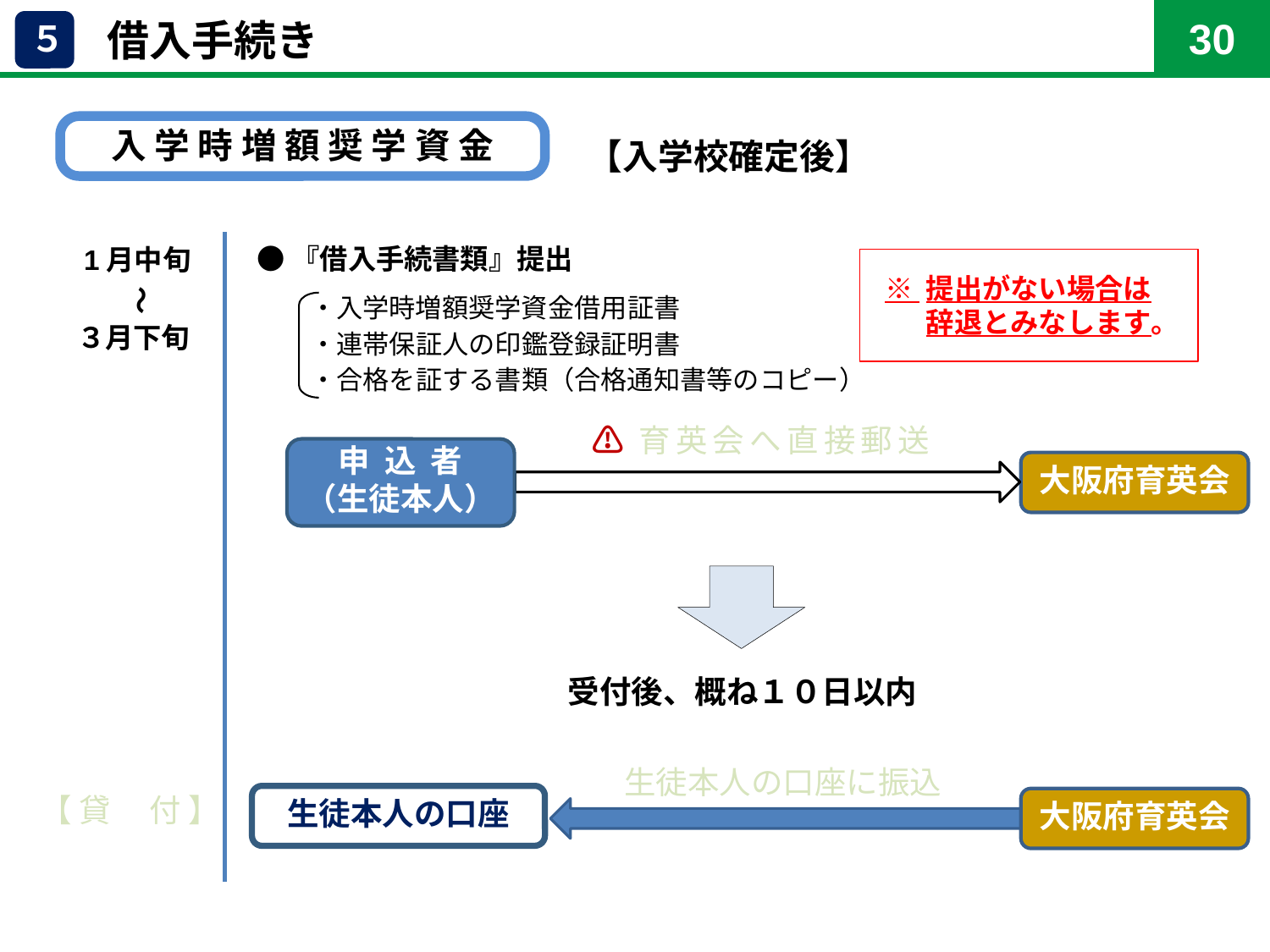

30
借入手続き
５
入 学 時 増 額 奨 学 資 金
【入学校確定後】
　1月中旬
●『借入手続書類』提出

・入学時増額奨学資金借用証書

・連帯保証人の印鑑登録証明書

・合格を証する書類（合格通知書等のコピー）

  ※ 提出がない場合は
  　 辞退とみなします。
　～
　３月下旬
⚠ 育英会へ直接郵送
申  込  者
（生徒本人）
大阪府育英会

受付後、概ね１０日以内
生徒本人の口座に振込
生徒本人の口座
大阪府育英会

【 貸 　付 】